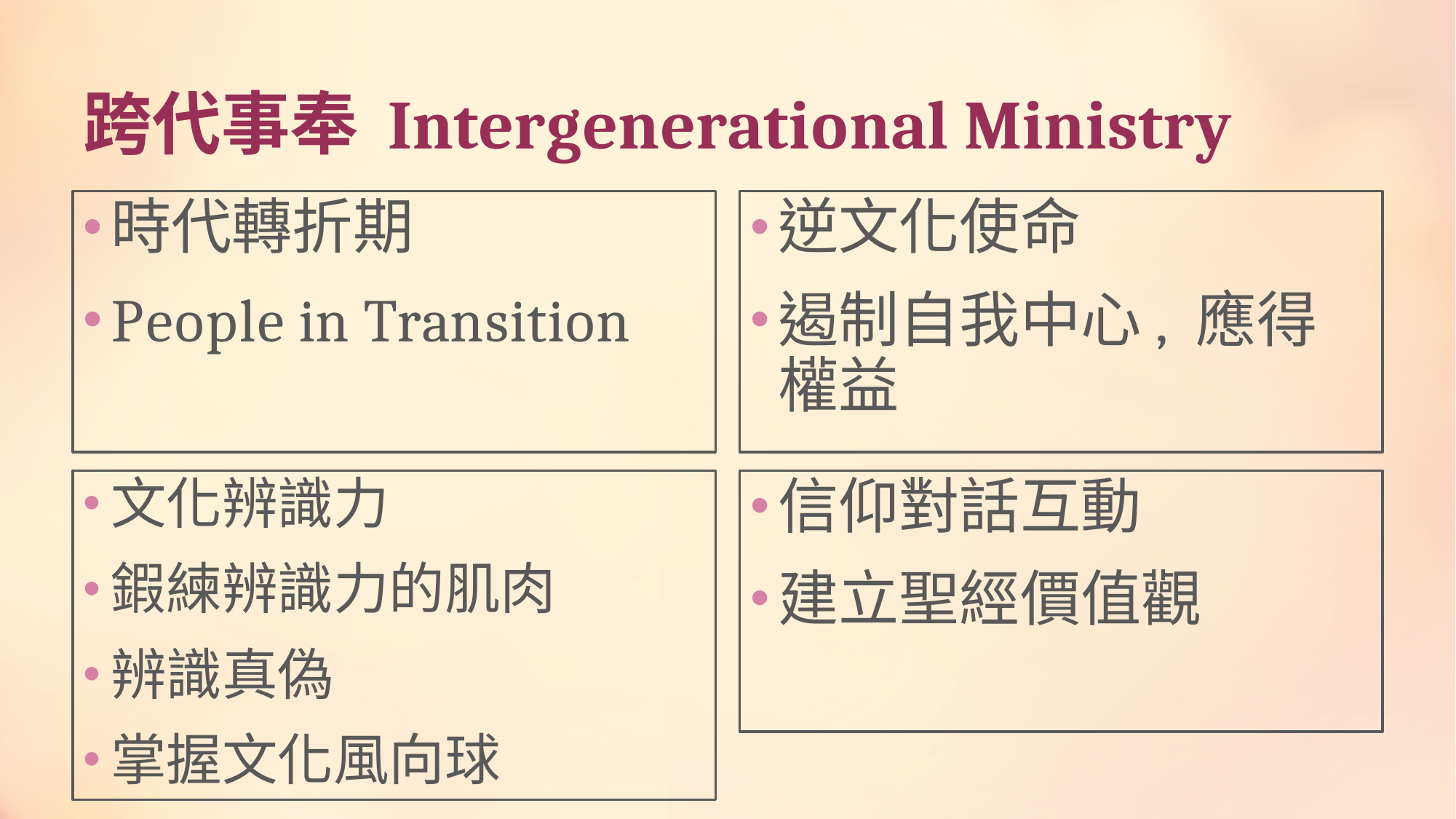

# 跨代事奉 Intergenerational Ministry
時代轉折期
People in Transition
逆文化使命
遏制自我中心, 應得權益
文化辨識力
鍜練辨識力的肌肉
辨識真偽
掌握文化風向球
信仰對話互動
建立聖經價值觀